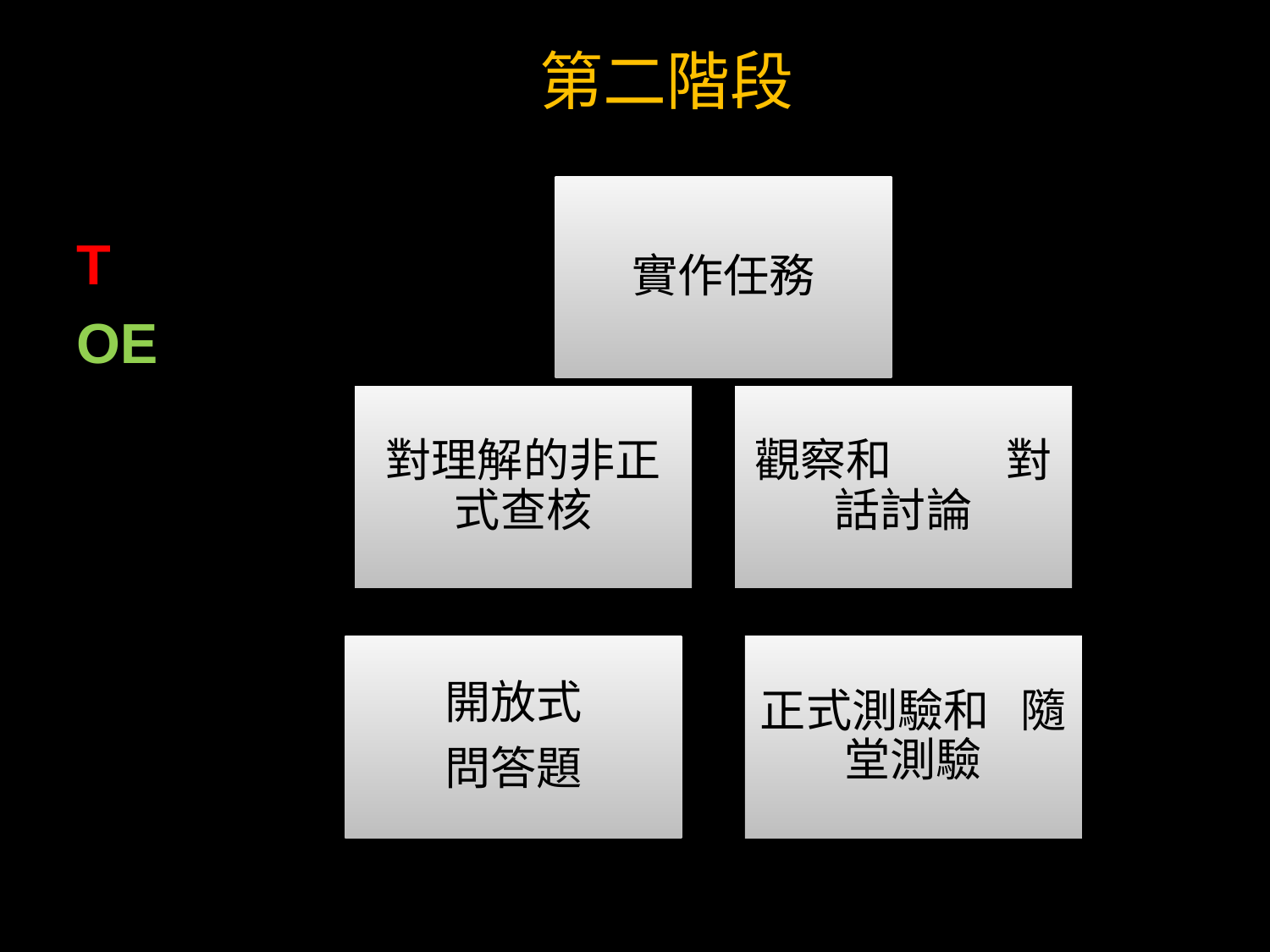

# 第二階段
對理解的非正式查核
觀察和           對話討論
開放式
問答題
正式測驗和   隨堂測驗
實作任務
T
OE